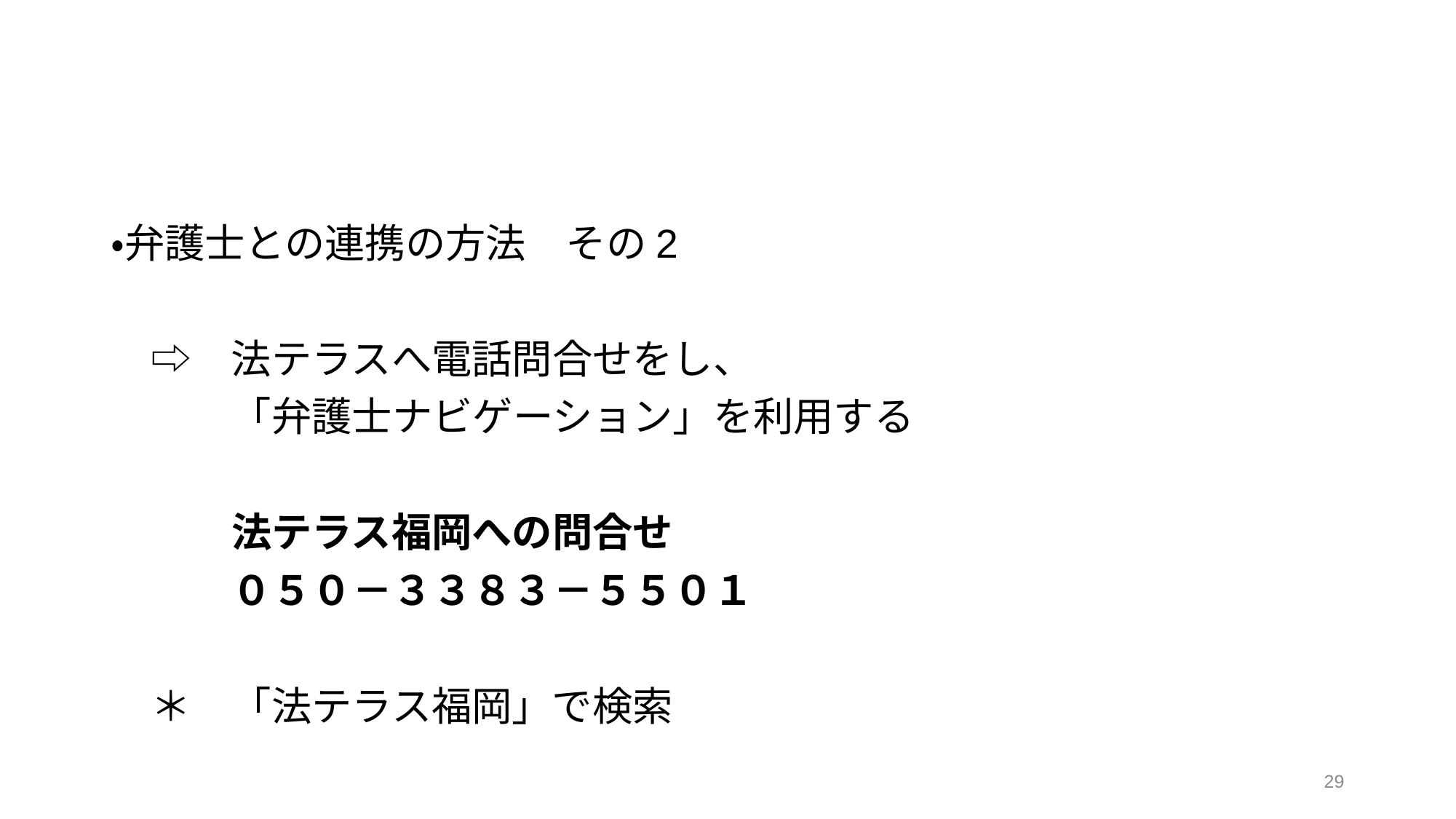

#
・弁護士との連携の方法　その2

　⇨　法テラスへ電話問合せをし、
　　　「弁護士ナビゲーション」を利用する

　　　法テラス福岡への問合せ
　　　０５０－３３８３－５５０１

　＊　「法テラス福岡」で検索

29